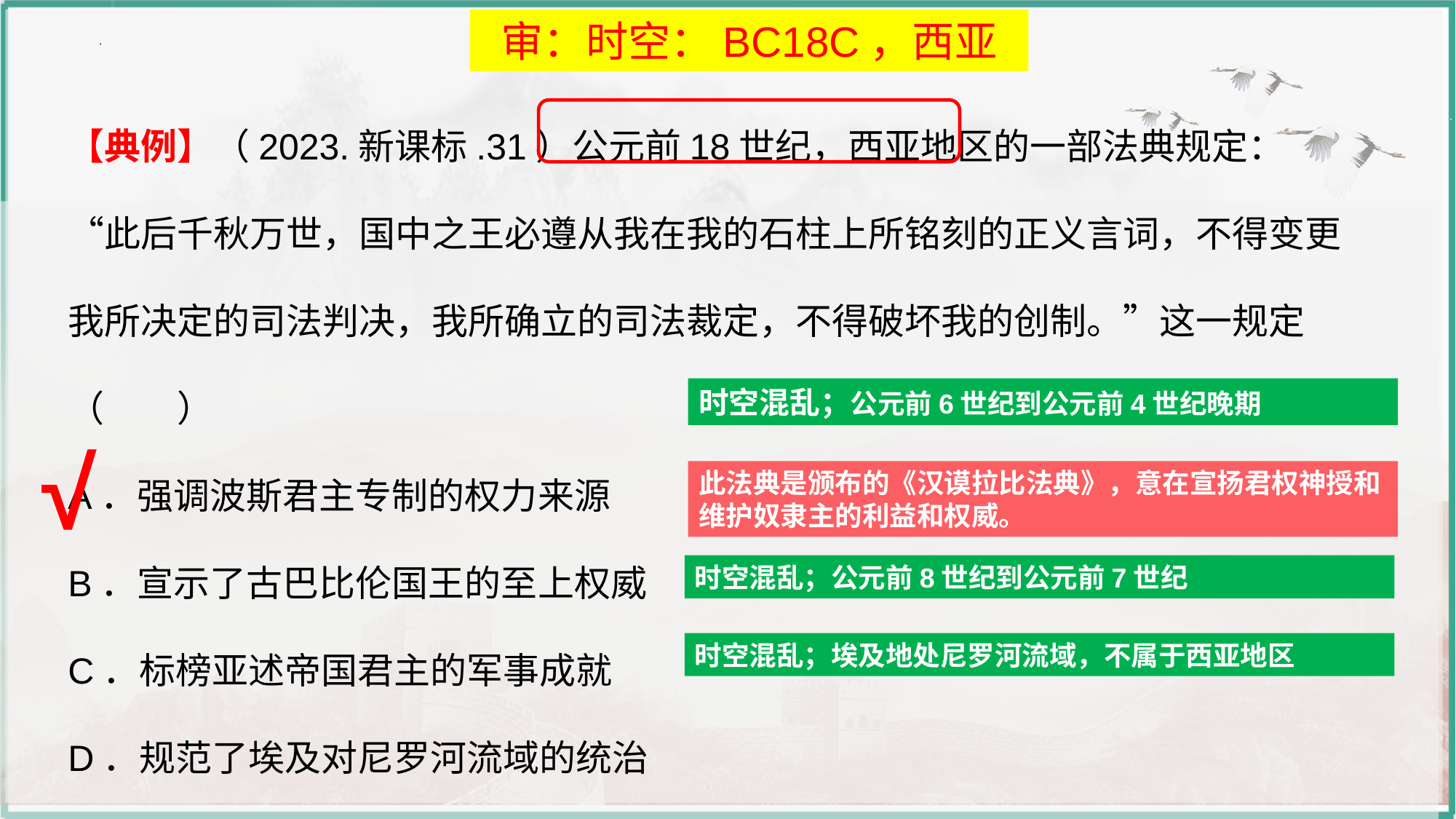

审：时空：BC18C，西亚
【典例】（2023.新课标.31）公元前18世纪，西亚地区的一部法典规定：“此后千秋万世，国中之王必遵从我在我的石柱上所铭刻的正义言词，不得变更我所决定的司法判决，我所确立的司法裁定，不得破坏我的创制。”这一规定（　　）
A．强调波斯君主专制的权力来源
B．宣示了古巴比伦国王的至上权威
C．标榜亚述帝国君主的军事成就
D．规范了埃及对尼罗河流域的统治

时空混乱；公元前6世纪到公元前4世纪晚期
√
此法典是颁布的《汉谟拉比法典》，意在宣扬君权神授和维护奴隶主的利益和权威。
时空混乱；公元前8世纪到公元前7世纪
时空混乱；埃及地处尼罗河流域，不属于西亚地区